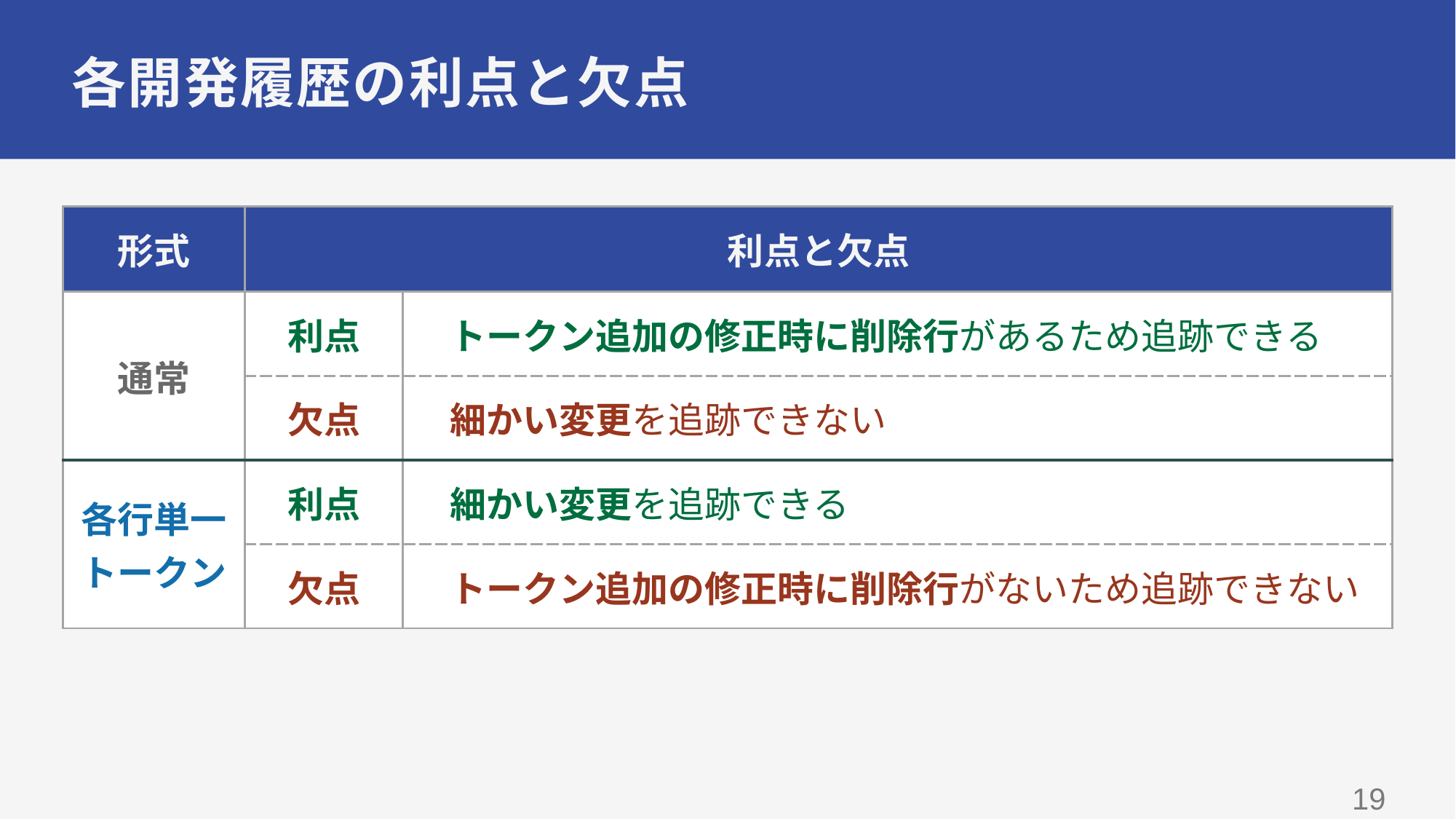

# 各開発履歴の利点と欠点
| 形式 | 利点と欠点 |  |
| --- | --- | --- |
| 通常 | 利点 | トークン追加の修正時に削除行があるため追跡できる |
|  | 欠点 | 細かい変更を追跡できない |
| 各行単一トークン | 利点 | 細かい変更を追跡できる |
|  | 欠点 | トークン追加の修正時に削除行がないため追跡できない |
19